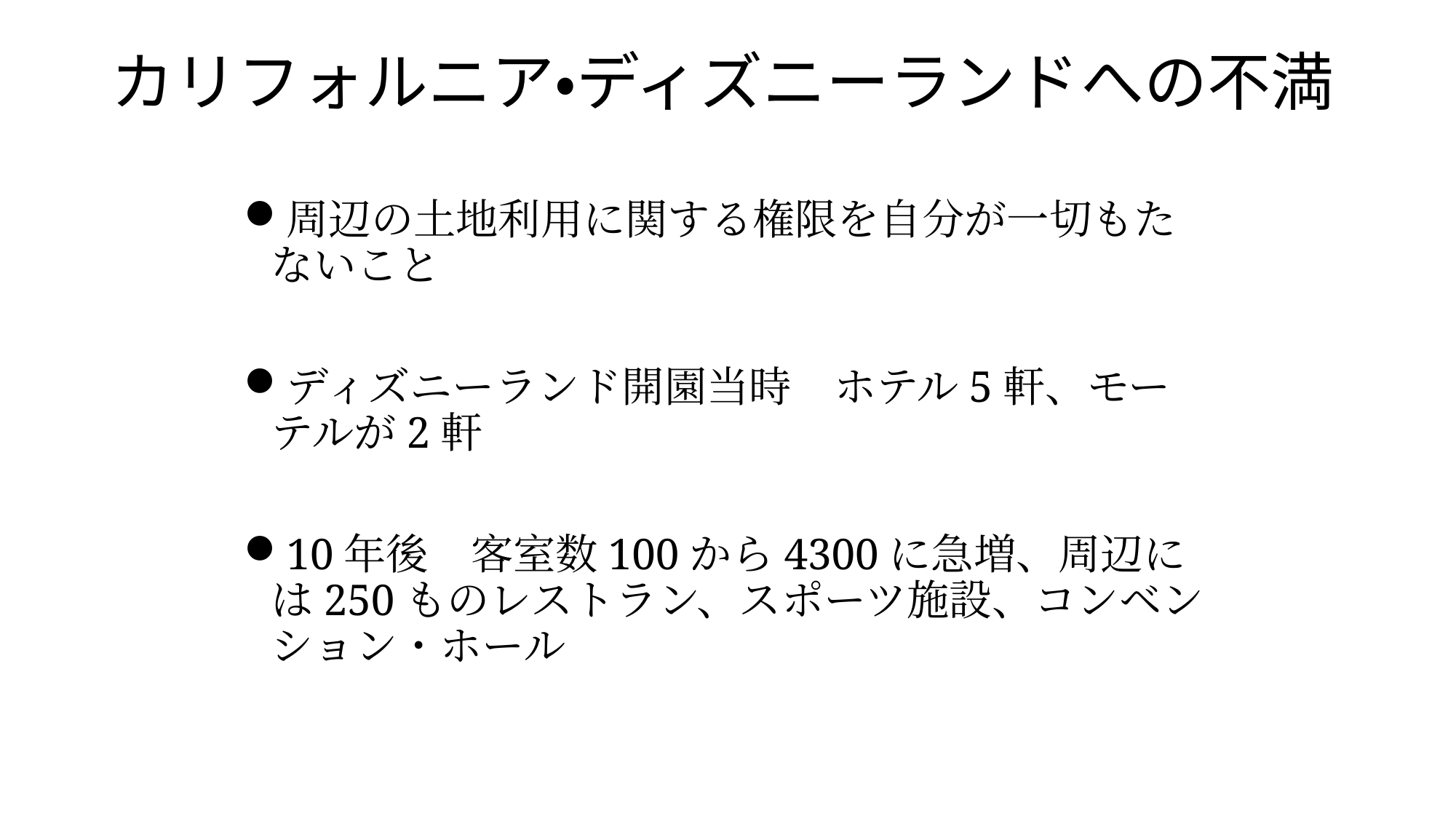

# カリフォルニア・ディズニーランドへの不満
周辺の土地利用に関する権限を自分が一切もたないこと

ディズニーランド開園当時　ホテル5軒、モーテルが2軒

10年後　客室数100から4300に急増、周辺には250ものレストラン、スポーツ施設、コンベンション・ホール